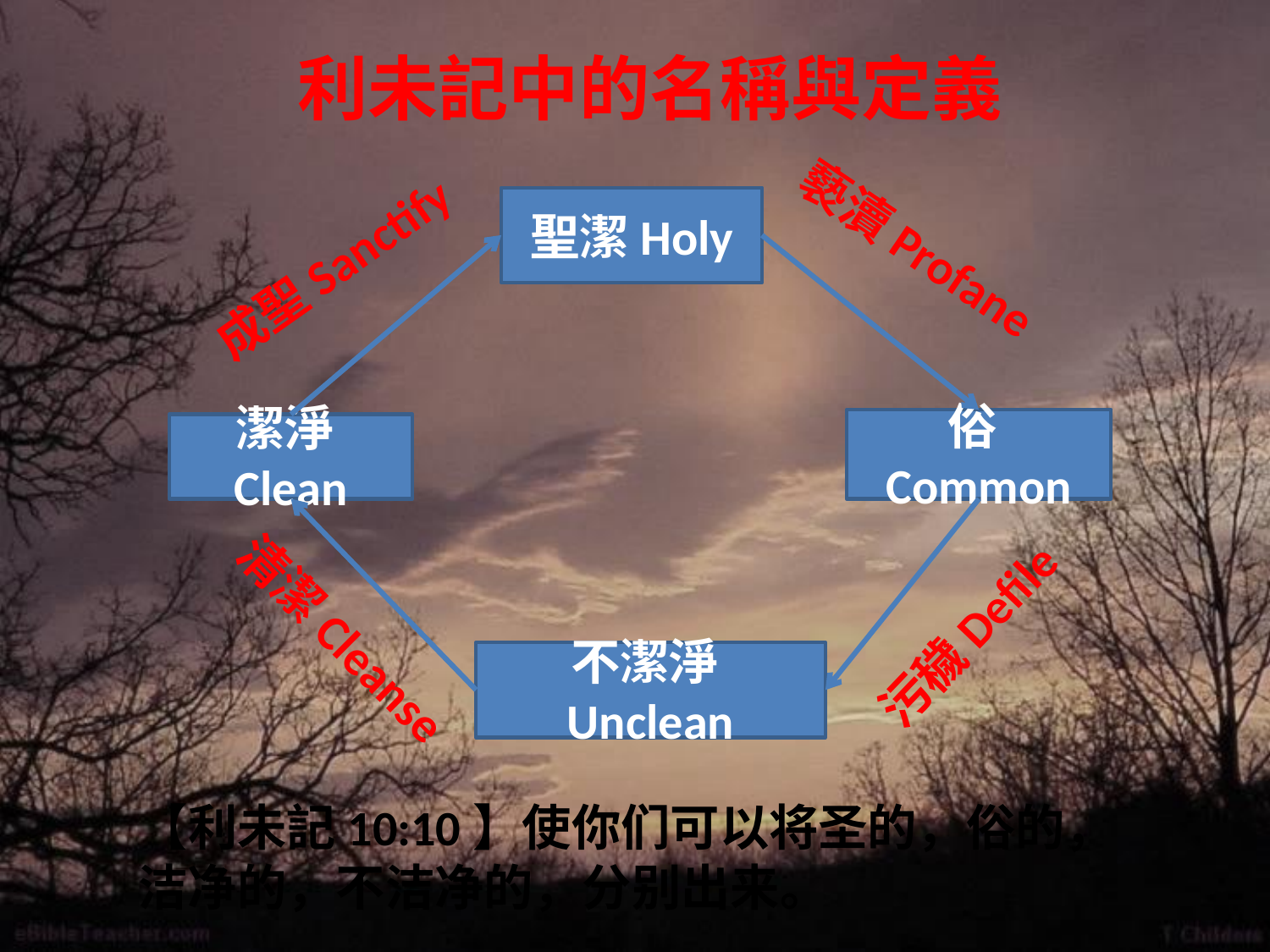

# 利未記中的名稱與定義
聖潔Holy
褻瀆Profane
成聖Sanctify
俗Common
潔淨Clean
污穢Defile
清潔Cleanse
不潔淨Unclean
【利未記10:10】使你们可以将圣的，俗的，洁净的，不洁净的，分别出来。